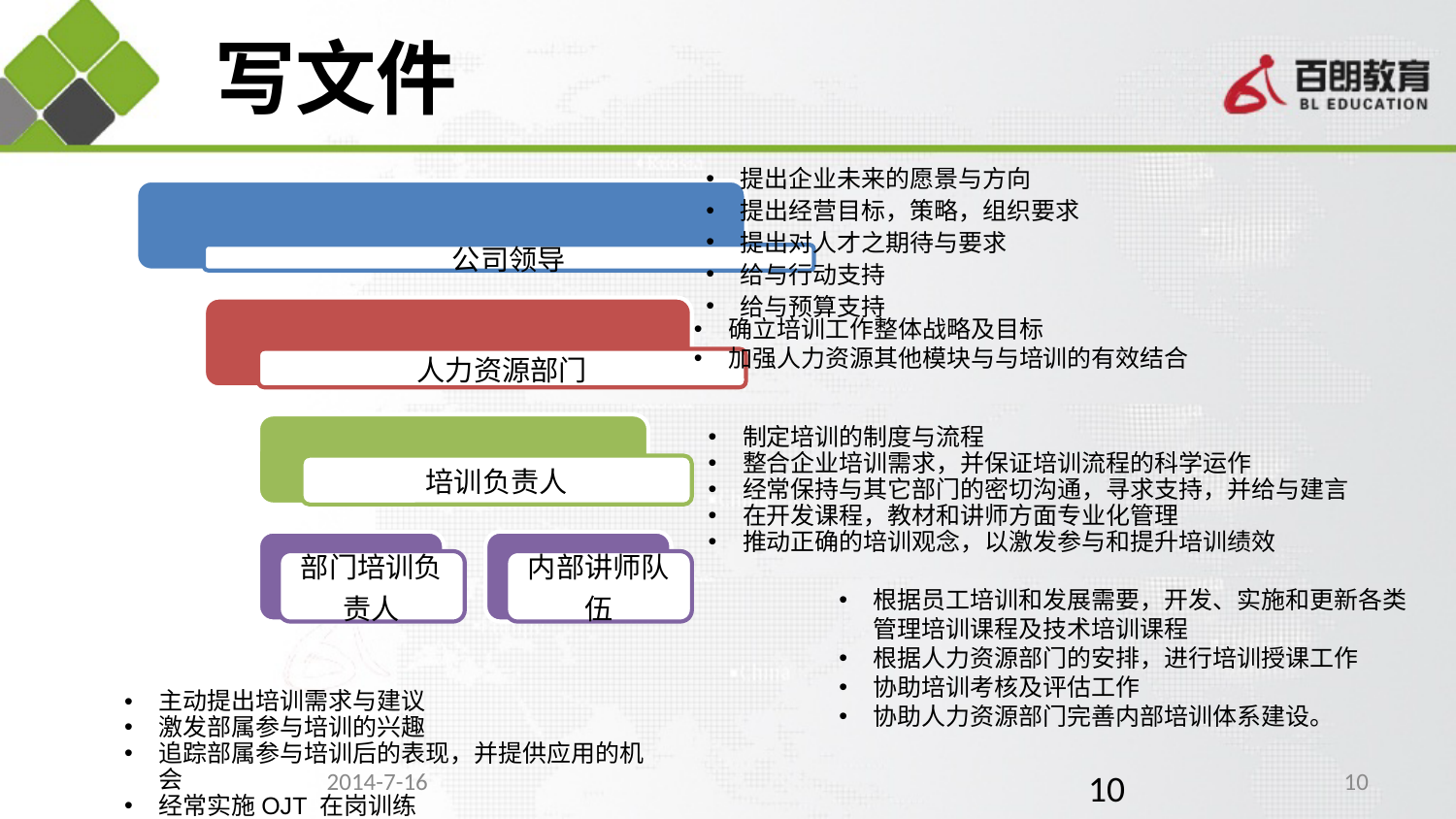

# 写文件
提出企业未来的愿景与方向
提出经营目标，策略，组织要求
提出对人才之期待与要求
给与行动支持
给与预算支持
人力资源部门
培训负责人
公司领导
部门培训负责人
内部讲师队伍
确立培训工作整体战略及目标
加强人力资源其他模块与与培训的有效结合
制定培训的制度与流程
整合企业培训需求，并保证培训流程的科学运作
经常保持与其它部门的密切沟通，寻求支持，并给与建言
在开发课程，教材和讲师方面专业化管理
推动正确的培训观念，以激发参与和提升培训绩效
根据员工培训和发展需要，开发、实施和更新各类管理培训课程及技术培训课程
根据人力资源部门的安排，进行培训授课工作
协助培训考核及评估工作
协助人力资源部门完善内部培训体系建设。
主动提出培训需求与建议
激发部属参与培训的兴趣
追踪部属参与培训后的表现，并提供应用的机会
经常实施OJT 在岗训练
2014-7-16
10
10